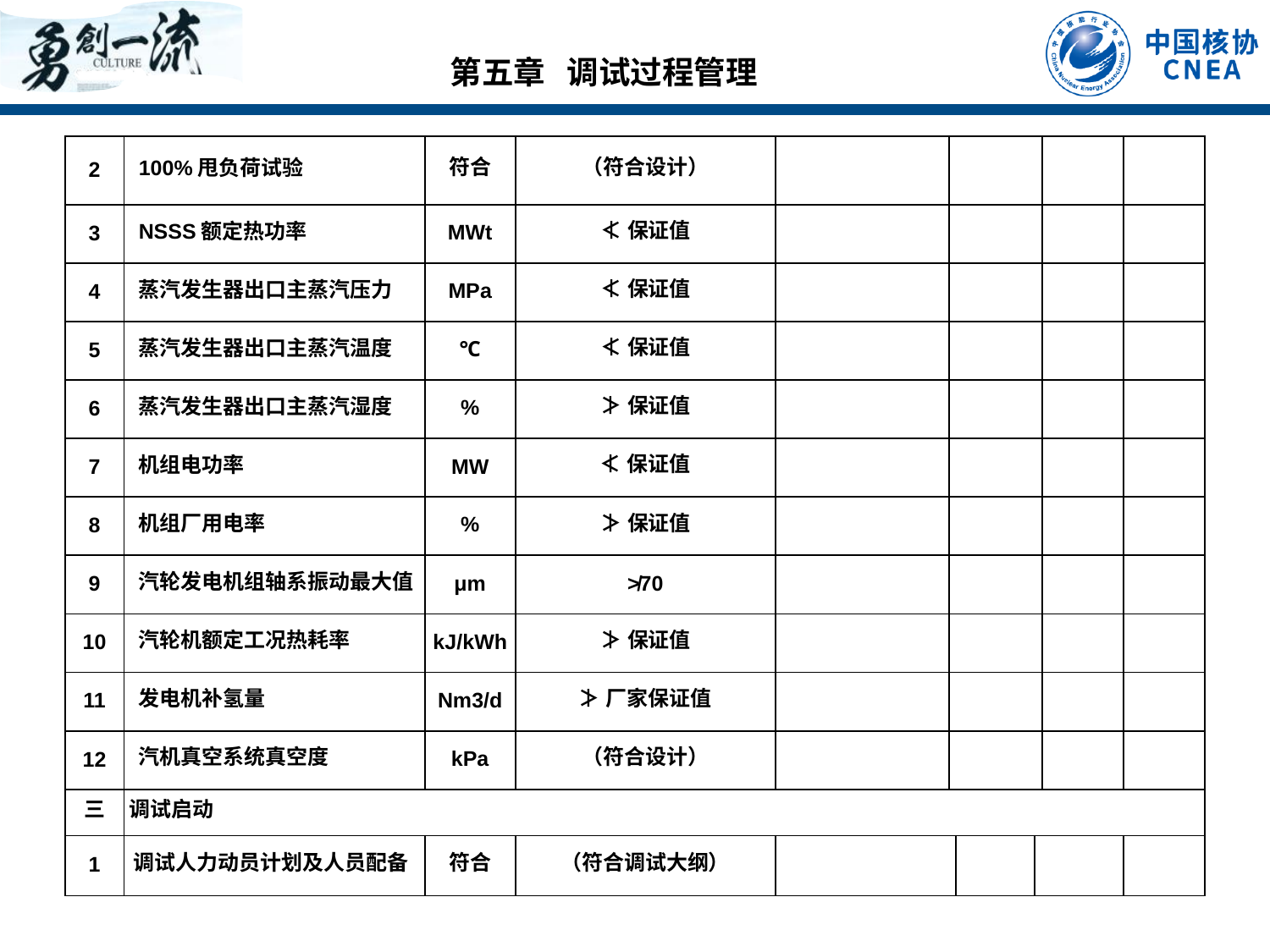

第五章   调试过程管理
| 2 | 100%甩负荷试验 | 符合 | （符合设计） |  |  |  |  |  |  |
| --- | --- | --- | --- | --- | --- | --- | --- | --- | --- |
| 3 | NSSS额定热功率 | MWt | ≮保证值 |  |  |  |  |  |  |
| 4 | 蒸汽发生器出口主蒸汽压力 | MPa | ≮保证值 |  |  |  |  |  |  |
| 5 | 蒸汽发生器出口主蒸汽温度 | ℃ | ≮保证值 |  |  |  |  |  |  |
| 6 | 蒸汽发生器出口主蒸汽湿度 | % | ≯保证值 |  |  |  |  |  |  |
| 7 | 机组电功率 | MW | ≮保证值 |  |  |  |  |  |  |
| 8 | 机组厂用电率 | % | ≯保证值 |  |  |  |  |  |  |
| 9 | 汽轮发电机组轴系振动最大值 | μm | ≯70 |  |  |  |  |  |  |
| 10 | 汽轮机额定工况热耗率 | kJ/kWh | ≯保证值 |  |  |  |  |  |  |
| 11 | 发电机补氢量 | Nm3/d | ≯厂家保证值 |  |  |  |  |  |  |
| 12 | 汽机真空系统真空度 | kPa | （符合设计） |  |  |  |  |  |  |
| 三 | 调试启动 |  |  |  |  |  |  |  |  |
| 1 | 调试人力动员计划及人员配备 | 符合 | （符合调试大纲） |  |  |  |  |  |  |